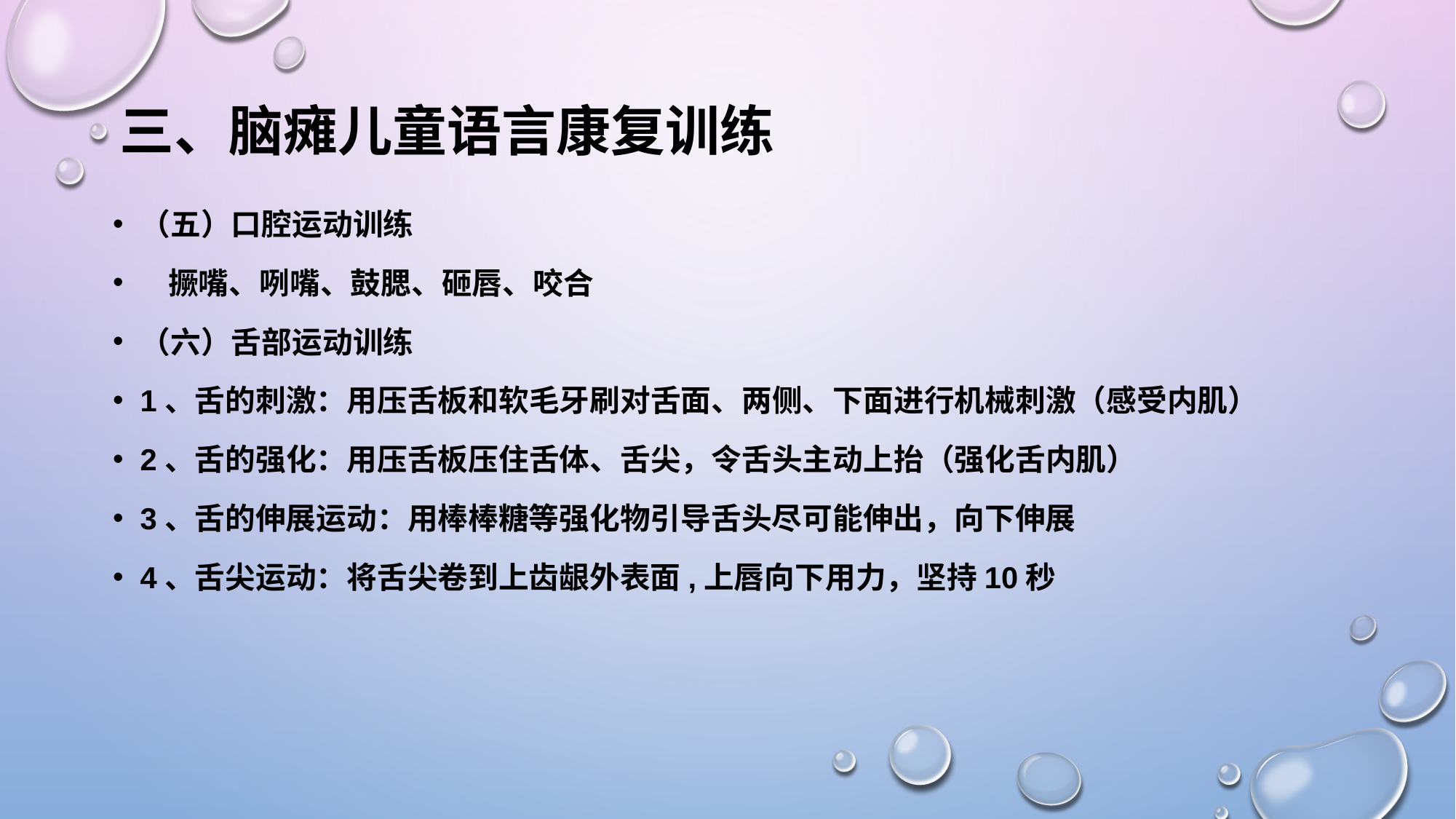

# 三、脑瘫儿童语言康复训练
（五）口腔运动训练
   撅嘴、咧嘴、鼓腮、砸唇、咬合
（六）舌部运动训练
1、舌的刺激：用压舌板和软毛牙刷对舌面、两侧、下面进行机械刺激（感受内肌）
2、舌的强化：用压舌板压住舌体、舌尖，令舌头主动上抬（强化舌内肌）
3、舌的伸展运动：用棒棒糖等强化物引导舌头尽可能伸出，向下伸展
4、舌尖运动：将舌尖卷到上齿龈外表面,上唇向下用力，坚持10秒